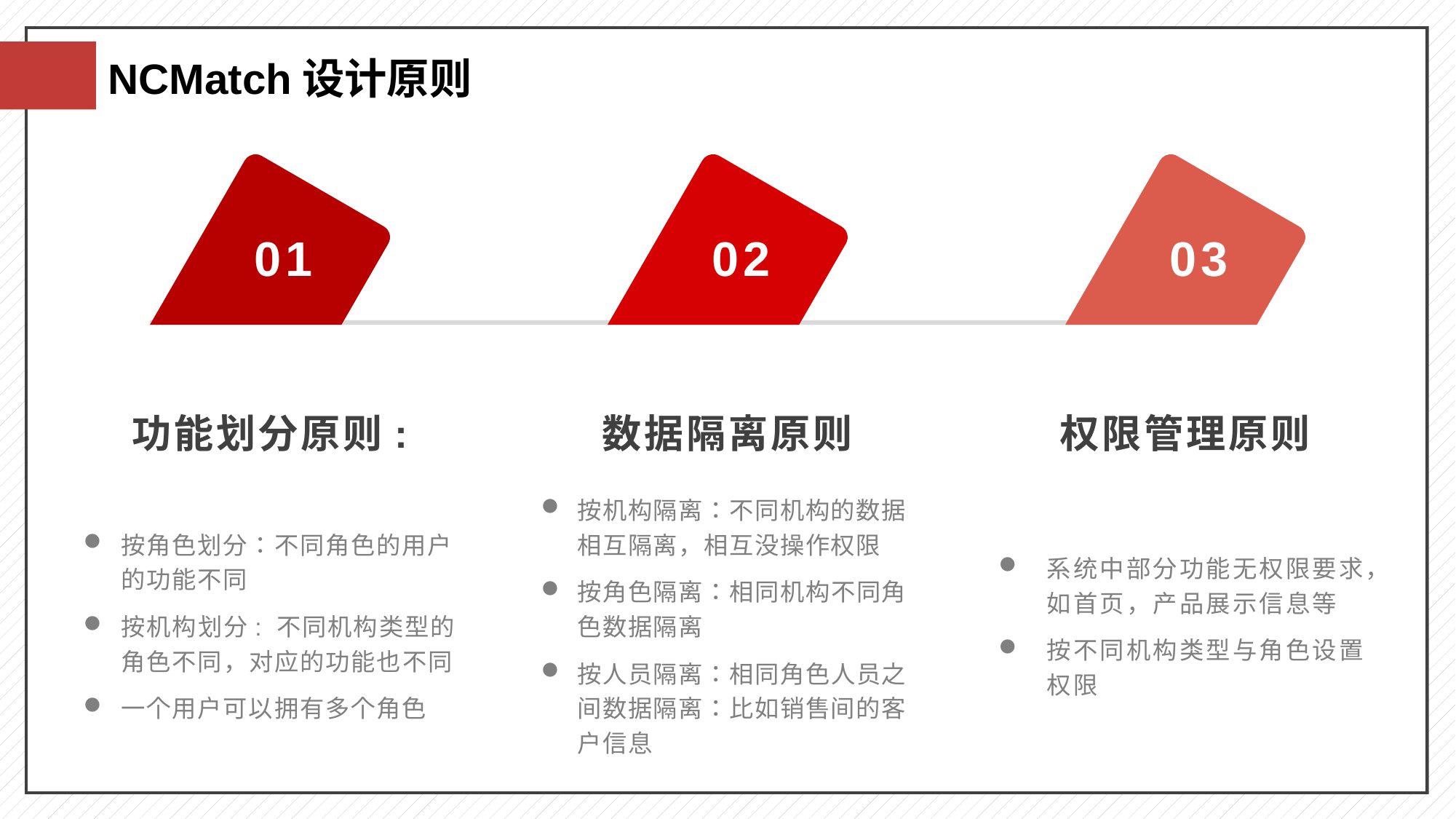

NCMatch设计原则

01
02
03
功能划分原则:
数据隔离原则
权限管理原则
按⻆色划分：不同⻆色的用户的功能不同
按机构划分: 不同机构类型的角色不同，对应的功能也不同
一个用户可以拥有多个⻆色
按机构隔离：不同机构的数据相互隔离，相互没操作权限
按角色隔离：相同机构不同角色数据隔离
按人员隔离：相同角色人员之间数据隔离：比如销售间的客户信息
系统中部分功能无权限要求，如首⻚，产品展示信息等
按不同机构类型与⻆色设置权限